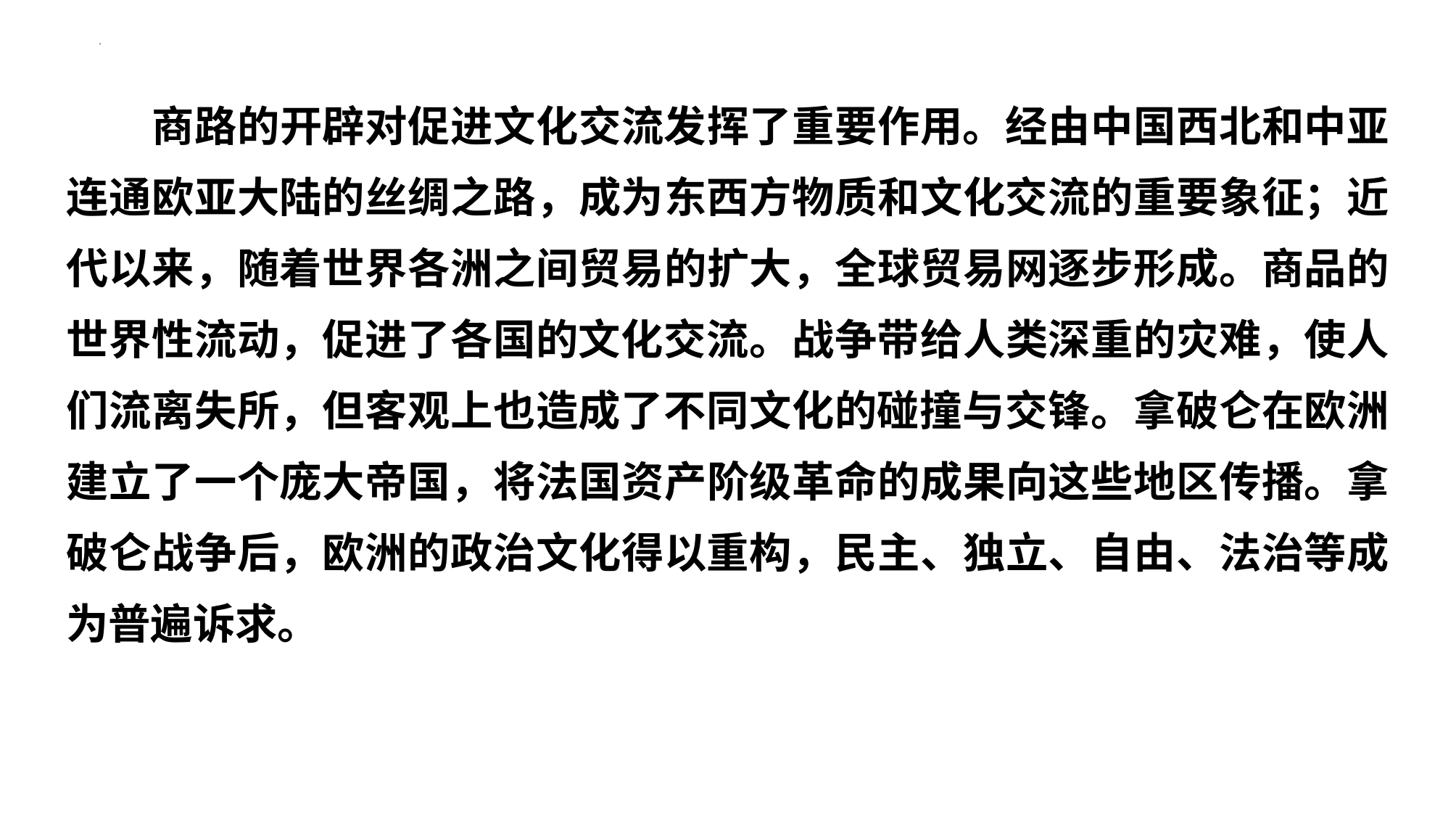

商路的开辟对促进文化交流发挥了重要作用。经由中国西北和中亚连通欧亚大陆的丝绸之路，成为东西方物质和文化交流的重要象征；近代以来，随着世界各洲之间贸易的扩大，全球贸易网逐步形成。商品的世界性流动，促进了各国的文化交流。战争带给人类深重的灾难，使人们流离失所，但客观上也造成了不同文化的碰撞与交锋。拿破仑在欧洲建立了一个庞大帝国，将法国资产阶级革命的成果向这些地区传播。拿破仑战争后，欧洲的政治文化得以重构，民主、独立、自由、法治等成为普遍诉求。